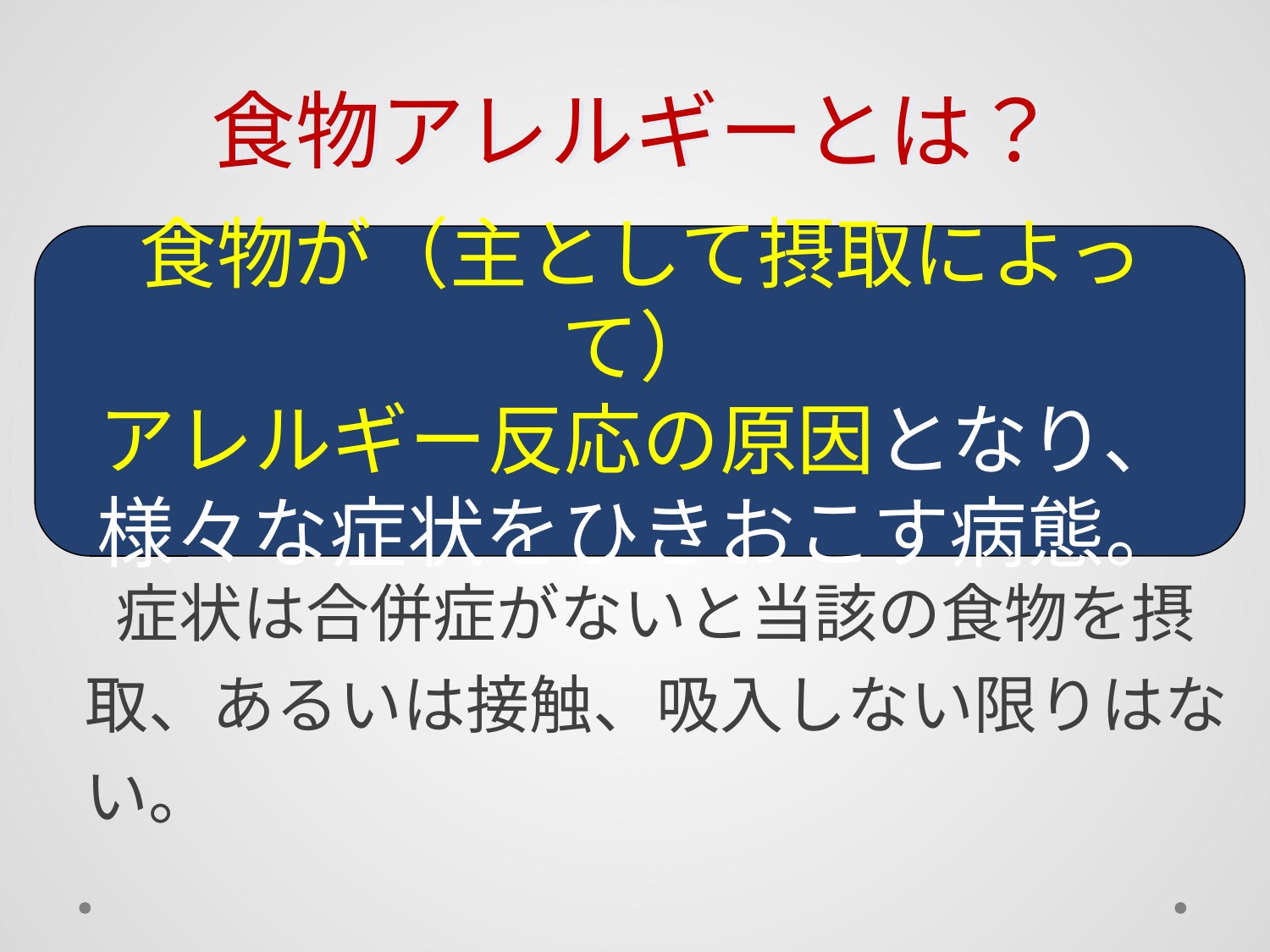

食物アレルギーとは？
食物が（主として摂取によって）
アレルギー反応の原因となり、
様々な症状をひきおこす病態。
　食物によって引き起こされる抗原特異的な免疫学的機序を介して生体にとって不利益な症状が惹起される現象。
　 症状は合併症がないと当該の食物を摂取、あるいは接触、吸入しない限りはない。